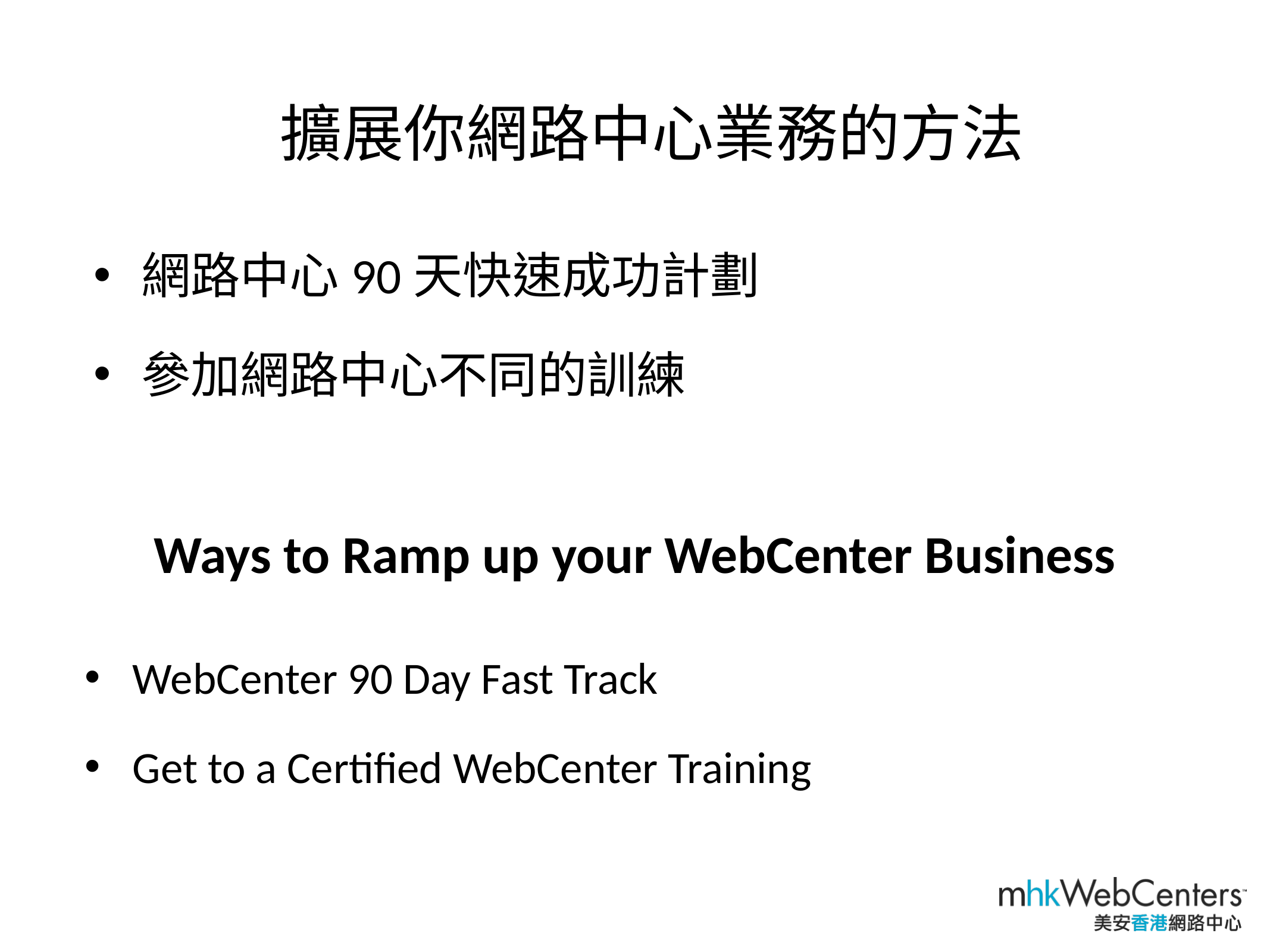

擴展你網路中心業務的方法
網路中心90天快速成功計劃
參加網路中心不同的訓練
# Ways to Ramp up your WebCenter Business
WebCenter 90 Day Fast Track
Get to a Certified WebCenter Training